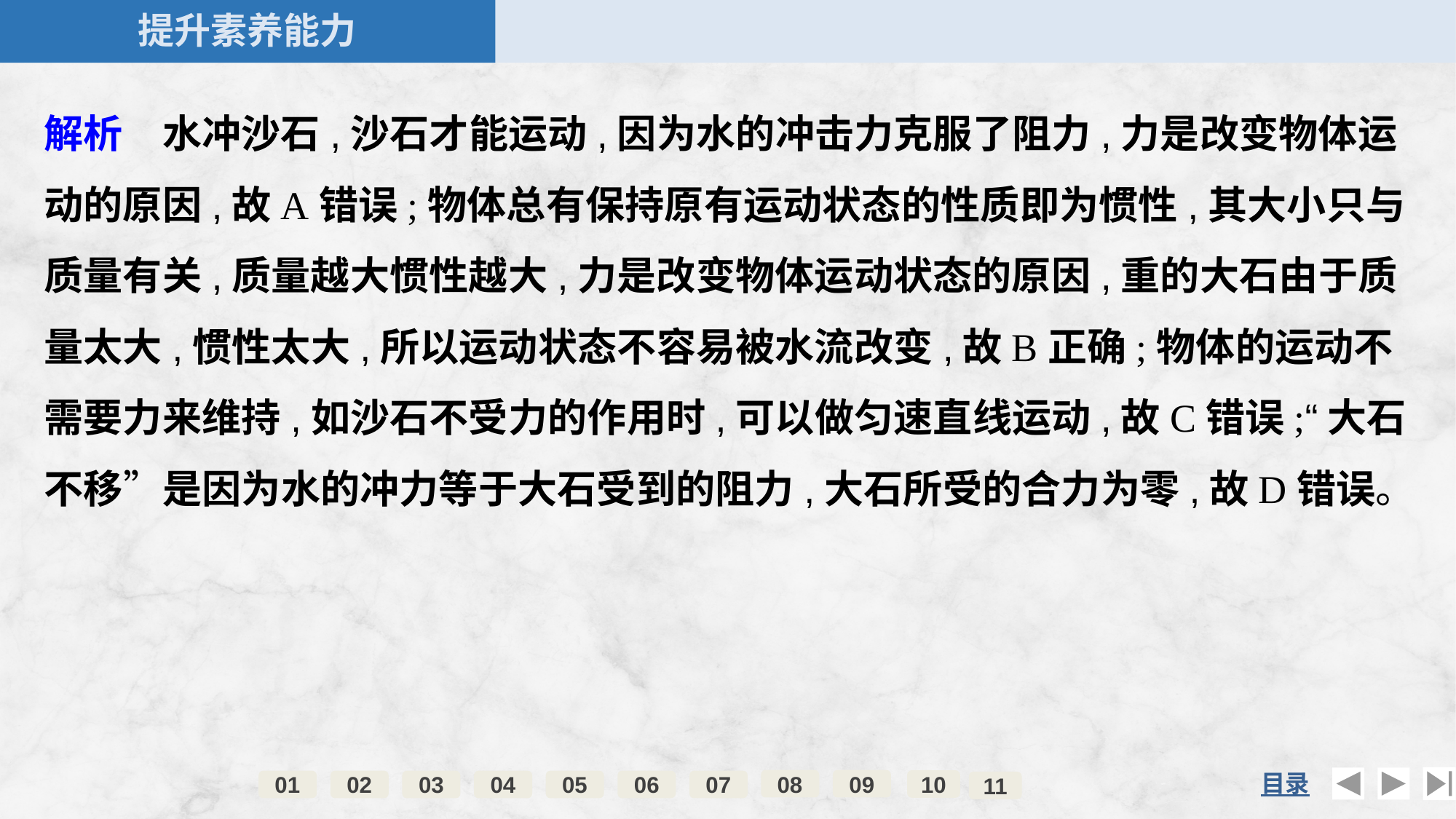

解析　水冲沙石,沙石才能运动,因为水的冲击力克服了阻力,力是改变物体运动的原因,故A错误;物体总有保持原有运动状态的性质即为惯性,其大小只与质量有关,质量越大惯性越大,力是改变物体运动状态的原因,重的大石由于质量太大,惯性太大,所以运动状态不容易被水流改变,故B正确;物体的运动不需要力来维持,如沙石不受力的作用时,可以做匀速直线运动,故C错误;“大石不移”是因为水的冲力等于大石受到的阻力,大石所受的合力为零,故D错误。